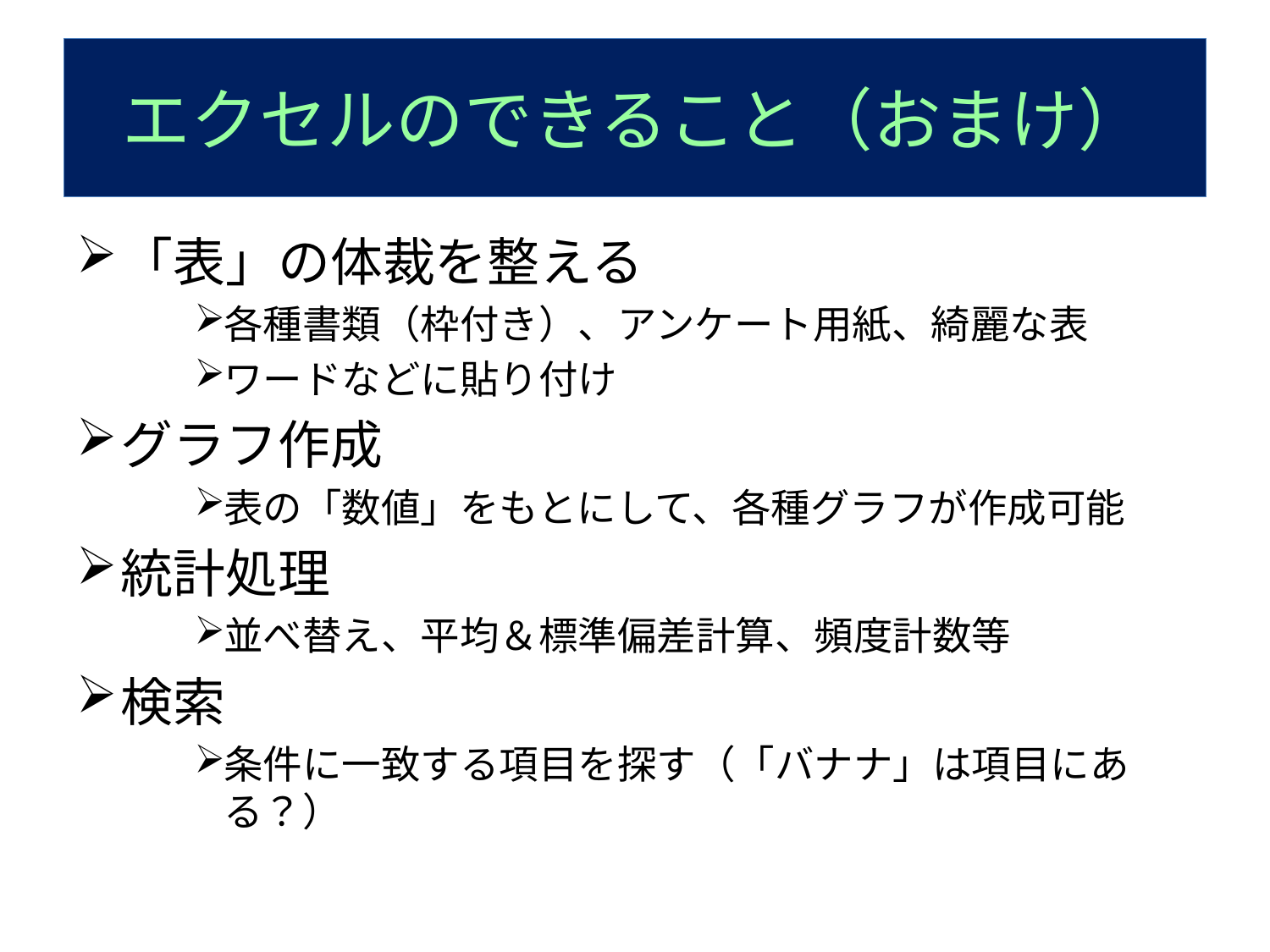

# エクセルのできること（おまけ）
「表」の体裁を整える
各種書類（枠付き）、アンケート用紙、綺麗な表
ワードなどに貼り付け
グラフ作成
表の「数値」をもとにして、各種グラフが作成可能
統計処理
並べ替え、平均＆標準偏差計算、頻度計数等
検索
条件に一致する項目を探す（「バナナ」は項目にある？）